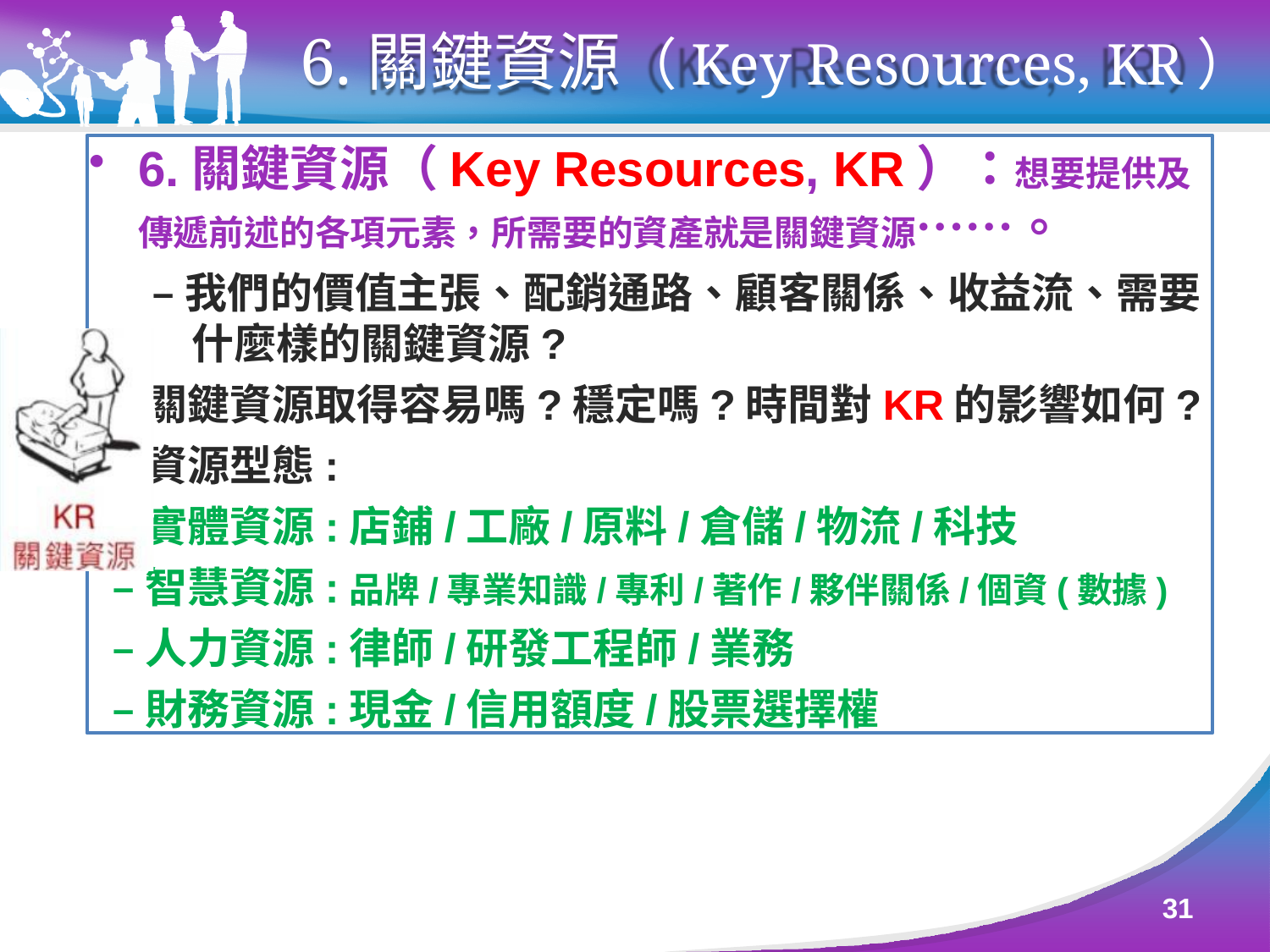

# 6.關鍵資源（Key Resources, KR）

6.關鍵資源（Key Resources, KR）：想要提供及傳遞前述的各項元素，所需要的資產就是關鍵資源……。
–我們的價值主張、配銷通路、顧客關係、收益流、需要 什麼樣的關鍵資源?
–關鍵資源取得容易嗎?穩定嗎?時間對KR的影響如何?
–資源型態:
–實體資源:店鋪/工廠/原料/倉儲/物流/科技
–智慧資源:品牌/專業知識/專利/著作/夥伴關係/個資(數據)
–人力資源:律師/研發工程師/業務
–財務資源:現金/信用額度/股票選擇權

31